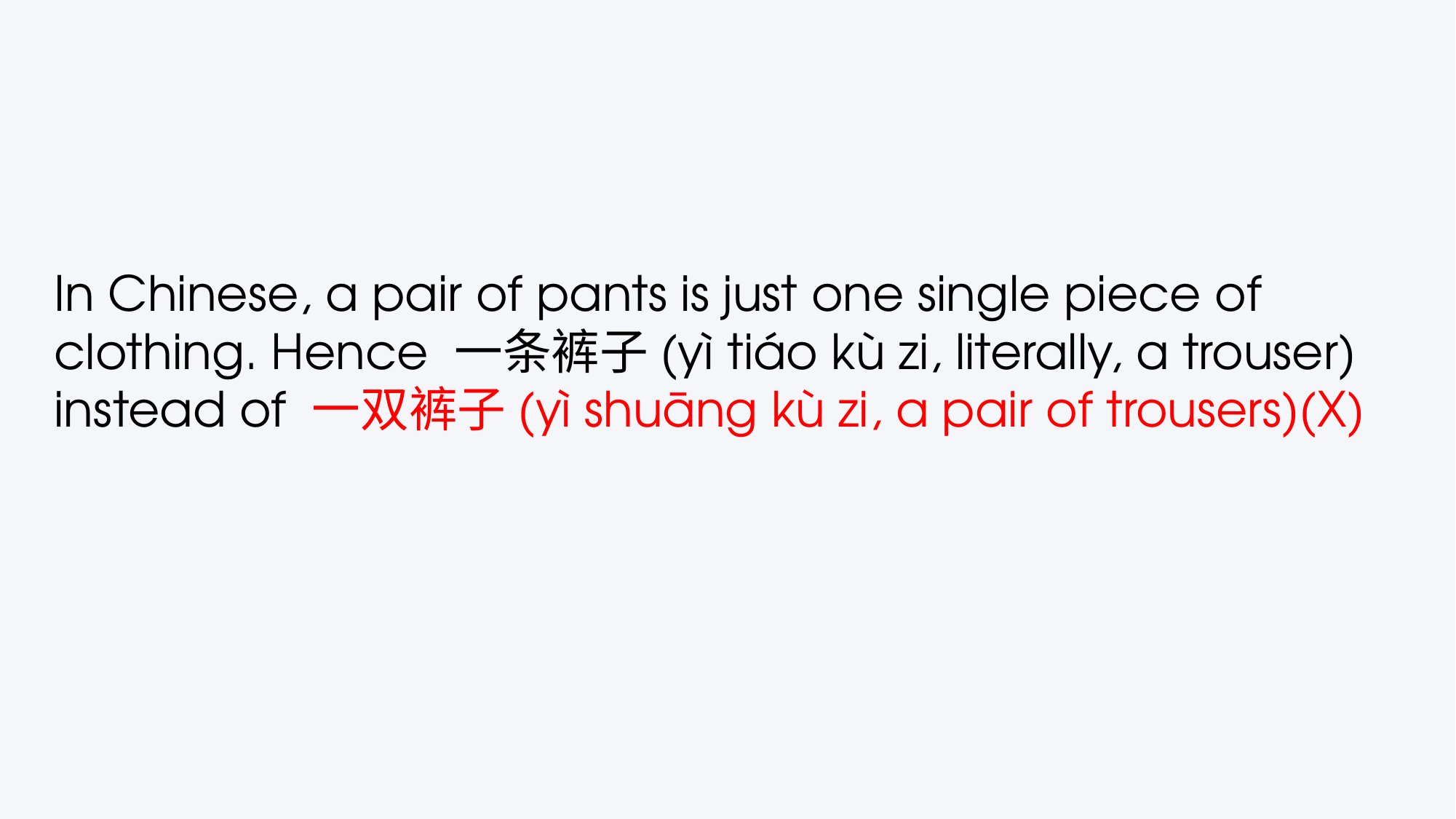

In Chinese, a pair of pants is just one single piece of clothing. Hence 一条裤子(yì tiáo kù zi, literally, a trouser) instead of 一双裤子(yì shuāng kù zi, a pair of trousers)(X)